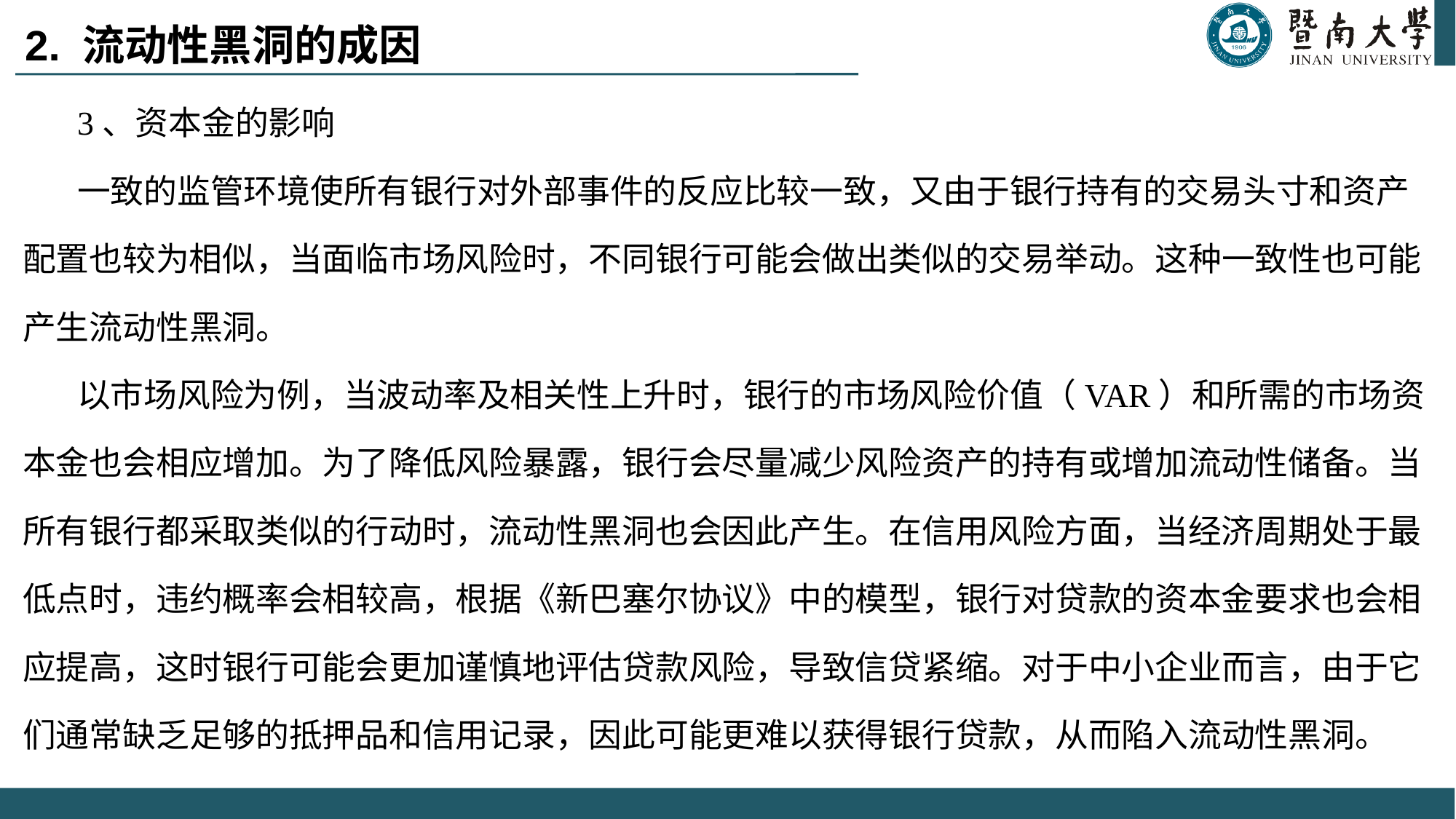

# 2. 流动性黑洞的成因

3、资本金的影响
一致的监管环境使所有银行对外部事件的反应比较一致，又由于银行持有的交易头寸和资产配置也较为相似，当面临市场风险时，不同银行可能会做出类似的交易举动。这种一致性也可能产生流动性黑洞。
以市场风险为例，当波动率及相关性上升时，银行的市场风险价值（VAR）和所需的市场资本金也会相应增加。为了降低风险暴露，银行会尽量减少风险资产的持有或增加流动性储备。当所有银行都采取类似的行动时，流动性黑洞也会因此产生。在信用风险方面，当经济周期处于最低点时，违约概率会相较高，根据《新巴塞尔协议》中的模型，银行对贷款的资本金要求也会相应提高，这时银行可能会更加谨慎地评估贷款风险，导致信贷紧缩。对于中小企业而言，由于它们通常缺乏足够的抵押品和信用记录，因此可能更难以获得银行贷款，从而陷入流动性黑洞。